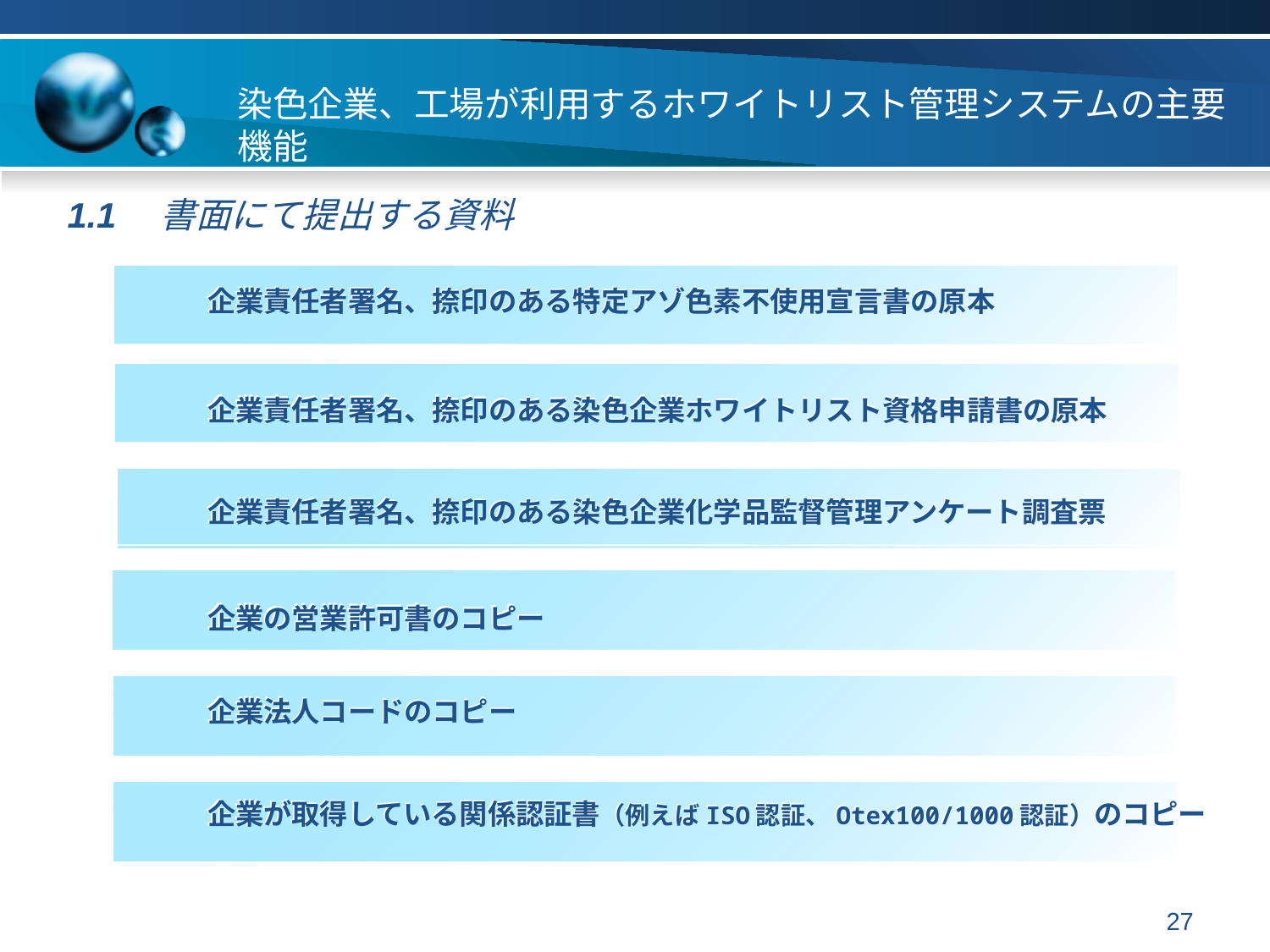

染色企業、工場が利用するホワイトリスト管理システムの主要機能
1.1　書面にて提出する資料

企業責任者署名、捺印のある特定アゾ色素不使用宣言書の原本

企業責任者署名、捺印のある染色企業ホワイトリスト資格申請書の原本

企業責任者署名、捺印のある染色企業化学品監督管理アンケート調査票

企業の営業許可書のコピー

企業法人コードのコピー

企業が取得している関係認証書（例えばISO認証、Otex100/1000認証）のコピー

27